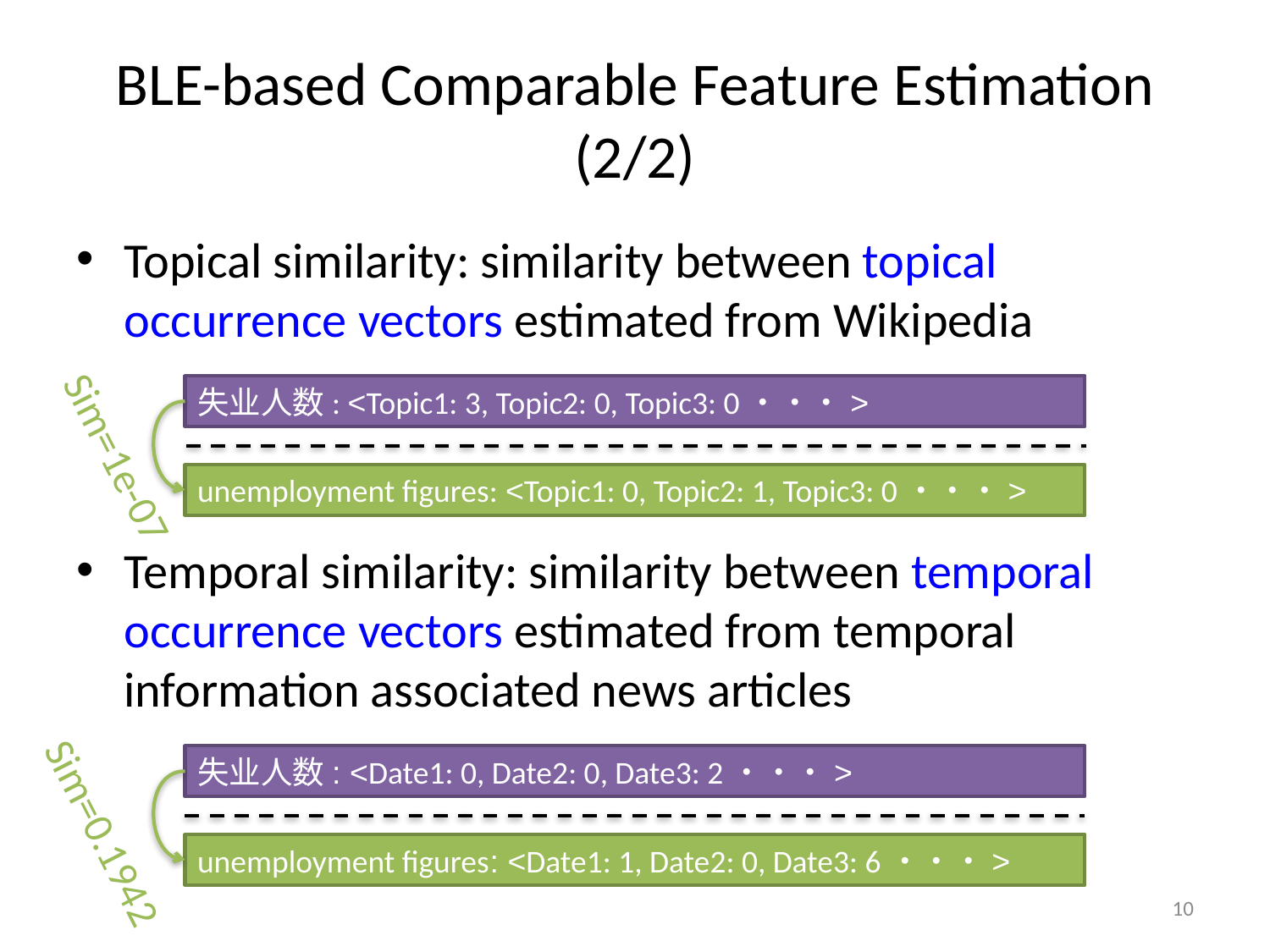

# BLE-based Comparable Feature Estimation (2/2)
Topical similarity: similarity between topical occurrence vectors estimated from Wikipedia

Temporal similarity: similarity between temporal occurrence vectors estimated from temporal information associated news articles

失业人数: <Topic1: 3, Topic2: 0, Topic3: 0・・・>
Sim=1e-07
unemployment figures: <Topic1: 0, Topic2: 1, Topic3: 0・・・>
失业人数: <Date1: 0, Date2: 0, Date3: 2・・・>
Sim=0.1942
unemployment figures: <Date1: 1, Date2: 0, Date3: 6・・・>
10